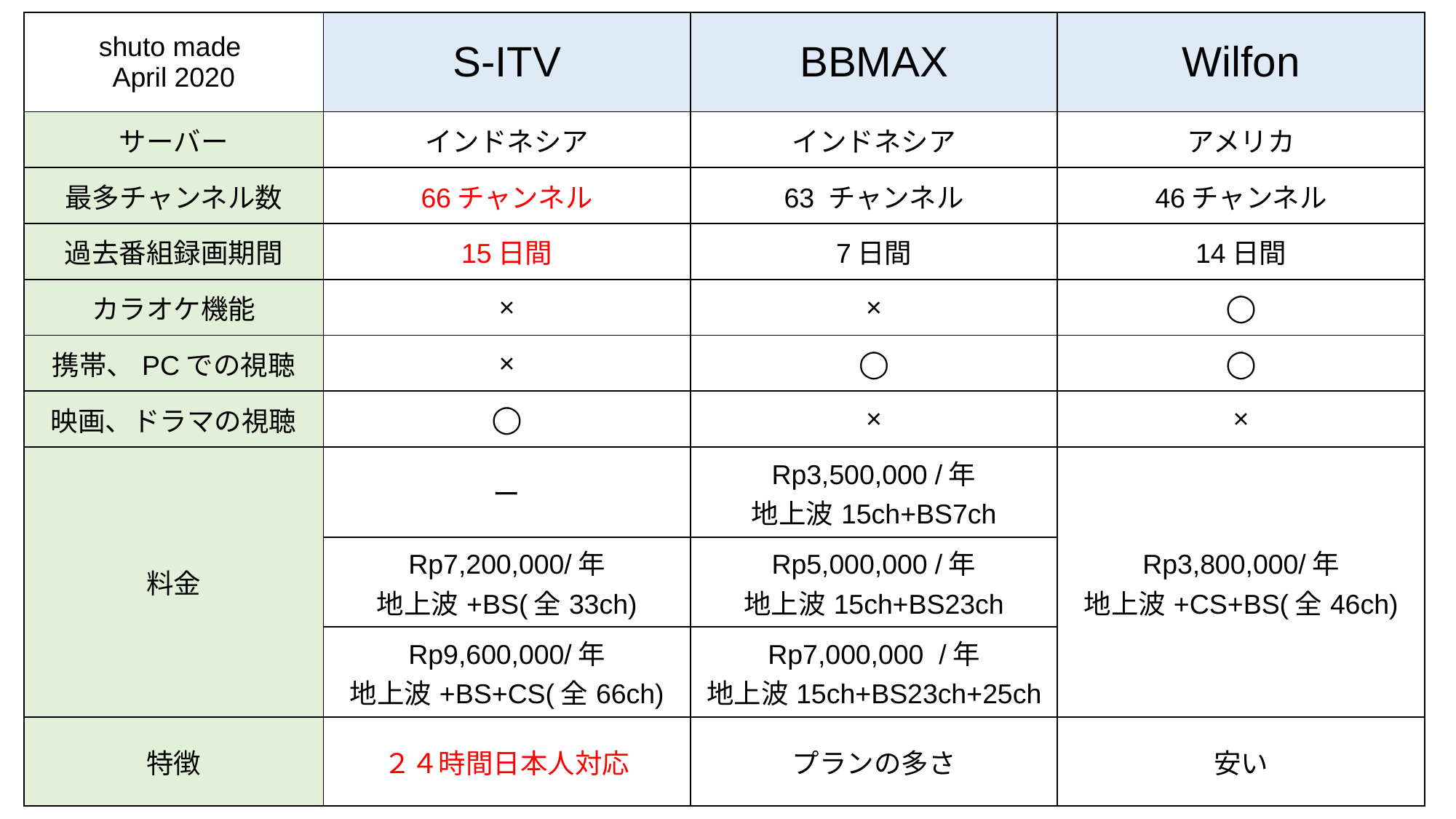

| shuto made April 2020 | S-ITV | BBMAX | Wilfon |
| --- | --- | --- | --- |
| サーバー | インドネシア | インドネシア | アメリカ |
| 最多チャンネル数 | 66チャンネル | 63 チャンネル | 46チャンネル |
| 過去番組録画期間 | 15日間 | 7日間 | 14日間 |
| カラオケ機能 | × | × | ◯ |
| 携帯、PCでの視聴 | × | ◯ | ◯ |
| 映画、ドラマの視聴 | ◯ | × | × |
| 料金 | ー | Rp3,500,000 /年 地上波15ch+BS7ch | Rp3,800,000/年 地上波+CS+BS(全46ch) |
|  | Rp7,200,000/年 地上波+BS(全33ch) | Rp5,000,000 /年 地上波15ch+BS23ch |  |
|  | Rp9,600,000/年 地上波+BS+CS(全66ch) | Rp7,000,000 /年 地上波15ch+BS23ch+25ch |  |
| 特徴 | ２４時間日本人対応 | プランの多さ | 安い |